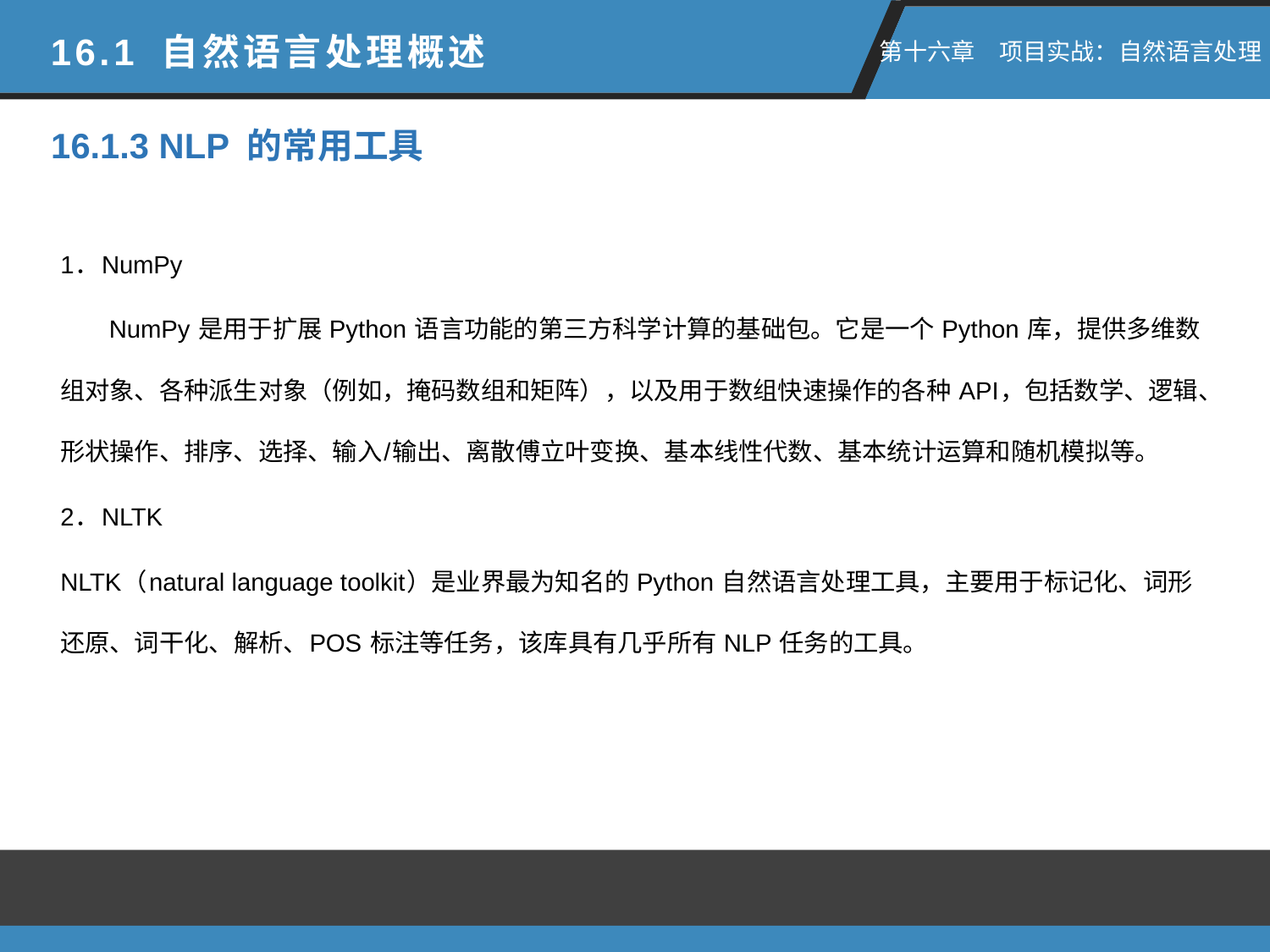

16.1 自然语言处理概述
  第十六章　项目实战：自然语言处理
16.1.3 NLP 的常用工具
1．NumPy
       NumPy 是用于扩展 Python 语言功能的第三方科学计算的基础包。它是一个 Python 库，提供多维数组对象、各种派生对象（例如，掩码数组和矩阵），以及用于数组快速操作的各种 API，包括数学、逻辑、形状操作、排序、选择、输入/输出、离散傅立叶变换、基本线性代数、基本统计运算和随机模拟等。
2．NLTK
NLTK（natural language toolkit）是业界最为知名的 Python 自然语言处理工具，主要用于标记化、词形还原、词干化、解析、POS 标注等任务，该库具有几乎所有 NLP 任务的工具。